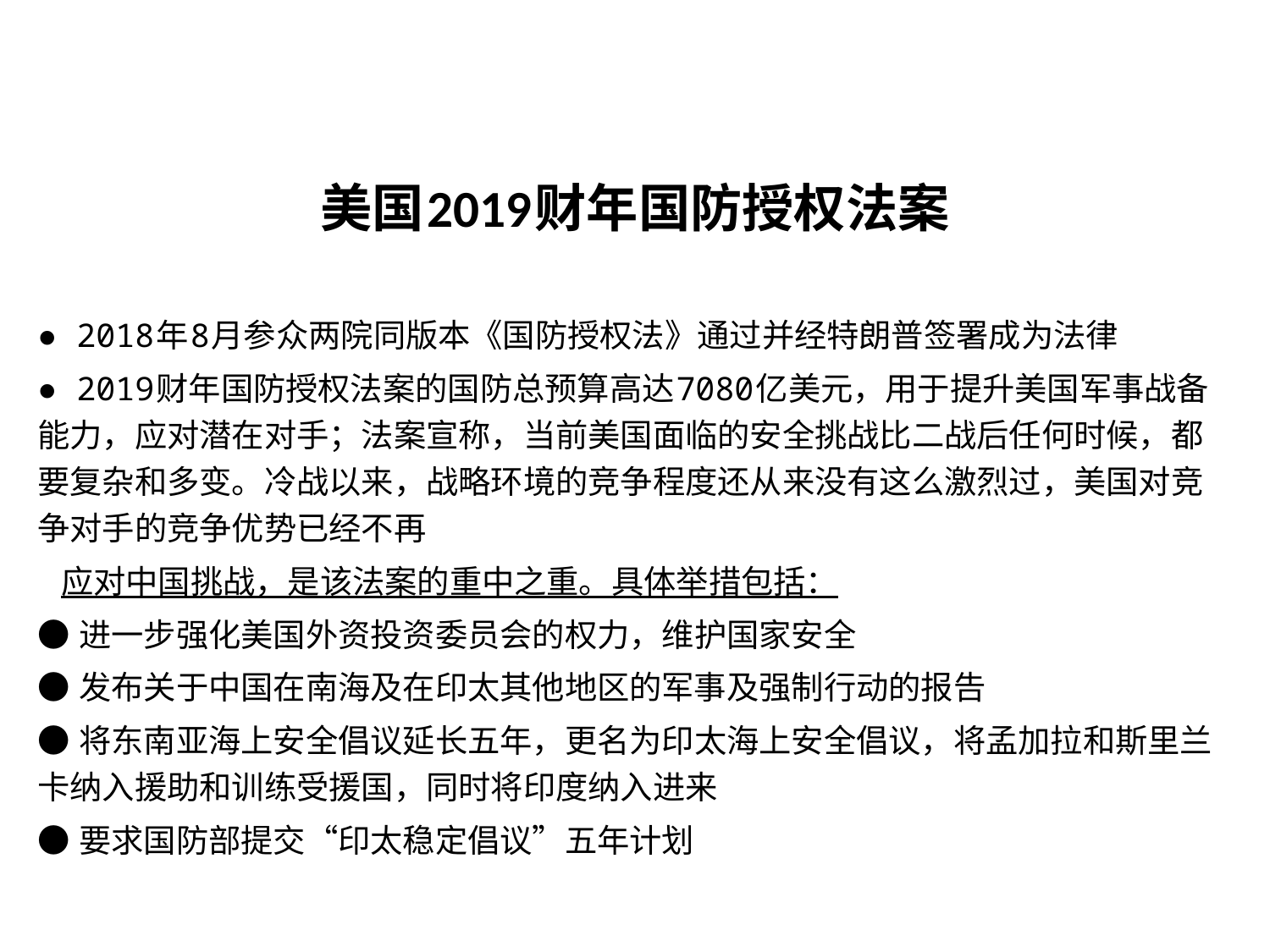

美国2019财年国防授权法案

● 2018年8月参众两院同版本《国防授权法》通过并经特朗普签署成为法律
● 2019财年国防授权法案的国防总预算高达7080亿美元，用于提升美国军事战备能力，应对潜在对手；法案宣称，当前美国面临的安全挑战比二战后任何时候，都要复杂和多变。冷战以来，战略环境的竞争程度还从来没有这么激烈过，美国对竞争对手的竞争优势已经不再
   应对中国挑战，是该法案的重中之重。具体举措包括：
● 进一步强化美国外资投资委员会的权力，维护国家安全
● 发布关于中国在南海及在印太其他地区的军事及强制行动的报告
● 将东南亚海上安全倡议延长五年，更名为印太海上安全倡议，将孟加拉和斯里兰卡纳入援助和训练受援国，同时将印度纳入进来
● 要求国防部提交“印太稳定倡议”五年计划
IWEP